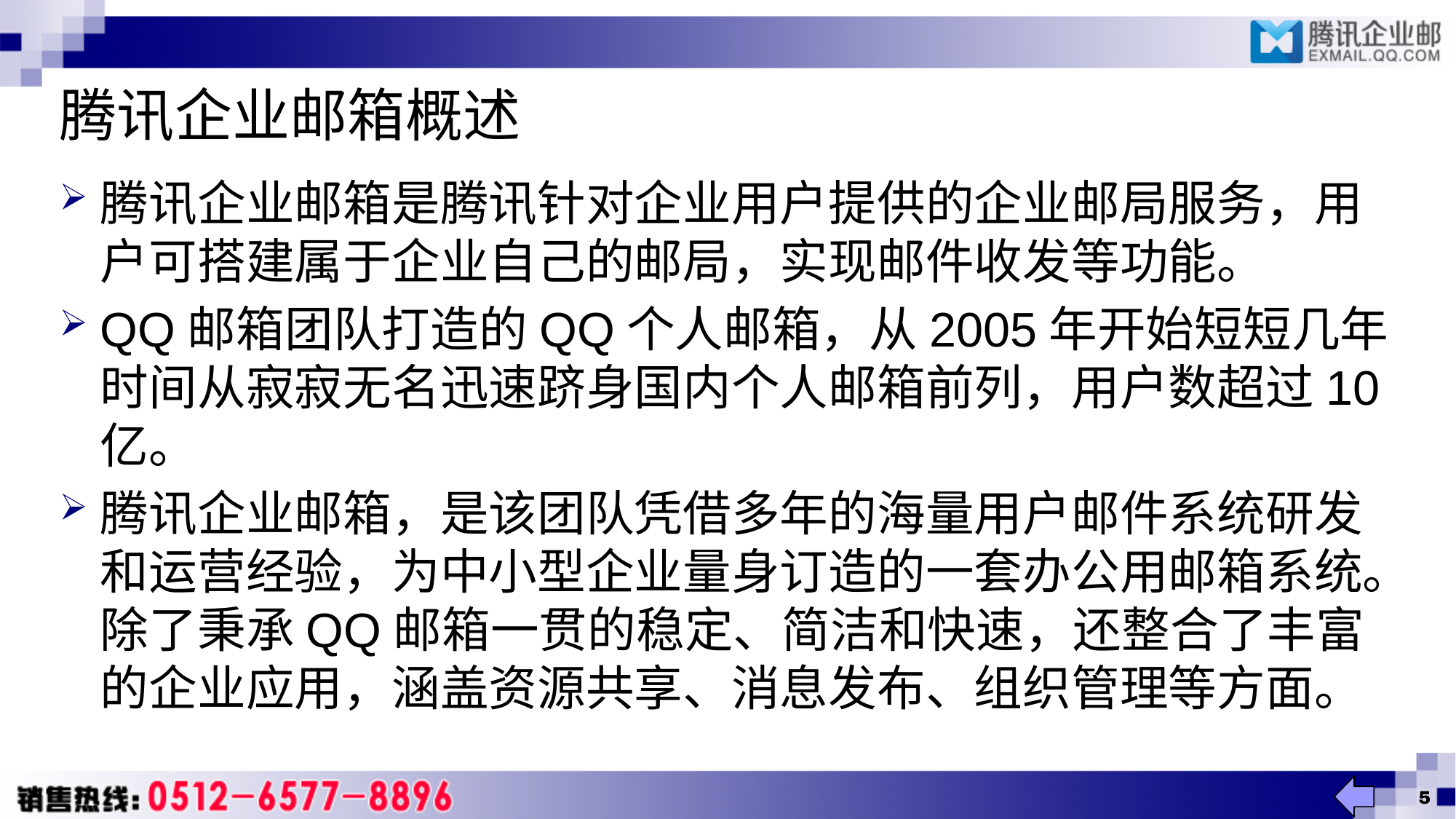

# 腾讯企业邮箱概述
腾讯企业邮箱是腾讯针对企业用户提供的企业邮局服务，用户可搭建属于企业自己的邮局，实现邮件收发等功能。
QQ邮箱团队打造的QQ个人邮箱，从2005年开始短短几年时间从寂寂无名迅速跻身国内个人邮箱前列，用户数超过10亿。
腾讯企业邮箱，是该团队凭借多年的海量用户邮件系统研发和运营经验，为中小型企业量身订造的一套办公用邮箱系统。除了秉承QQ邮箱一贯的稳定、简洁和快速，还整合了丰富的企业应用，涵盖资源共享、消息发布、组织管理等方面。
5